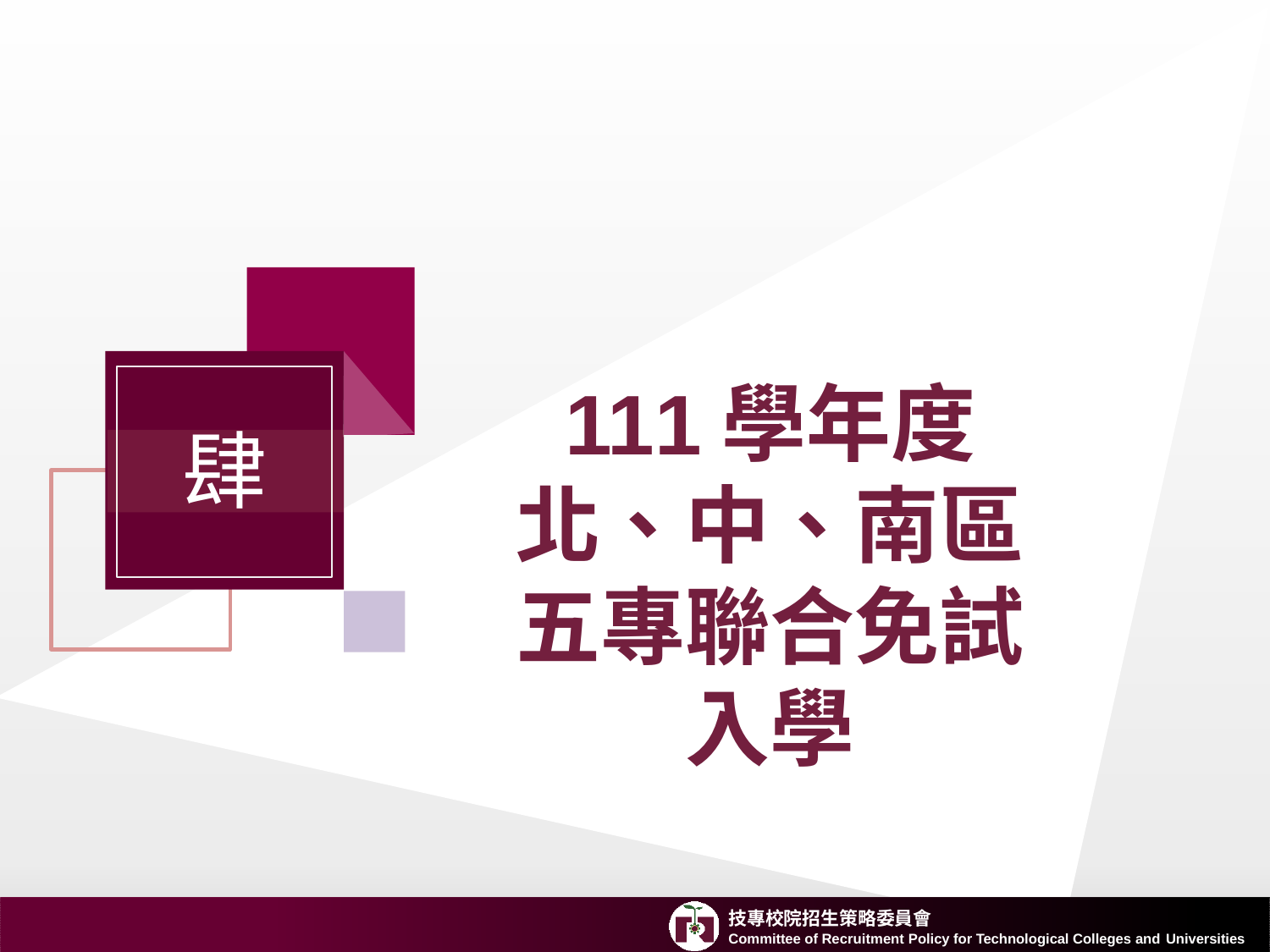

# 111學年度 北、中、南區
五專聯合免試入學
肆

33
技專校院招生策略委員會
Committee of Recruitment Policy for Technological Colleges and Universities